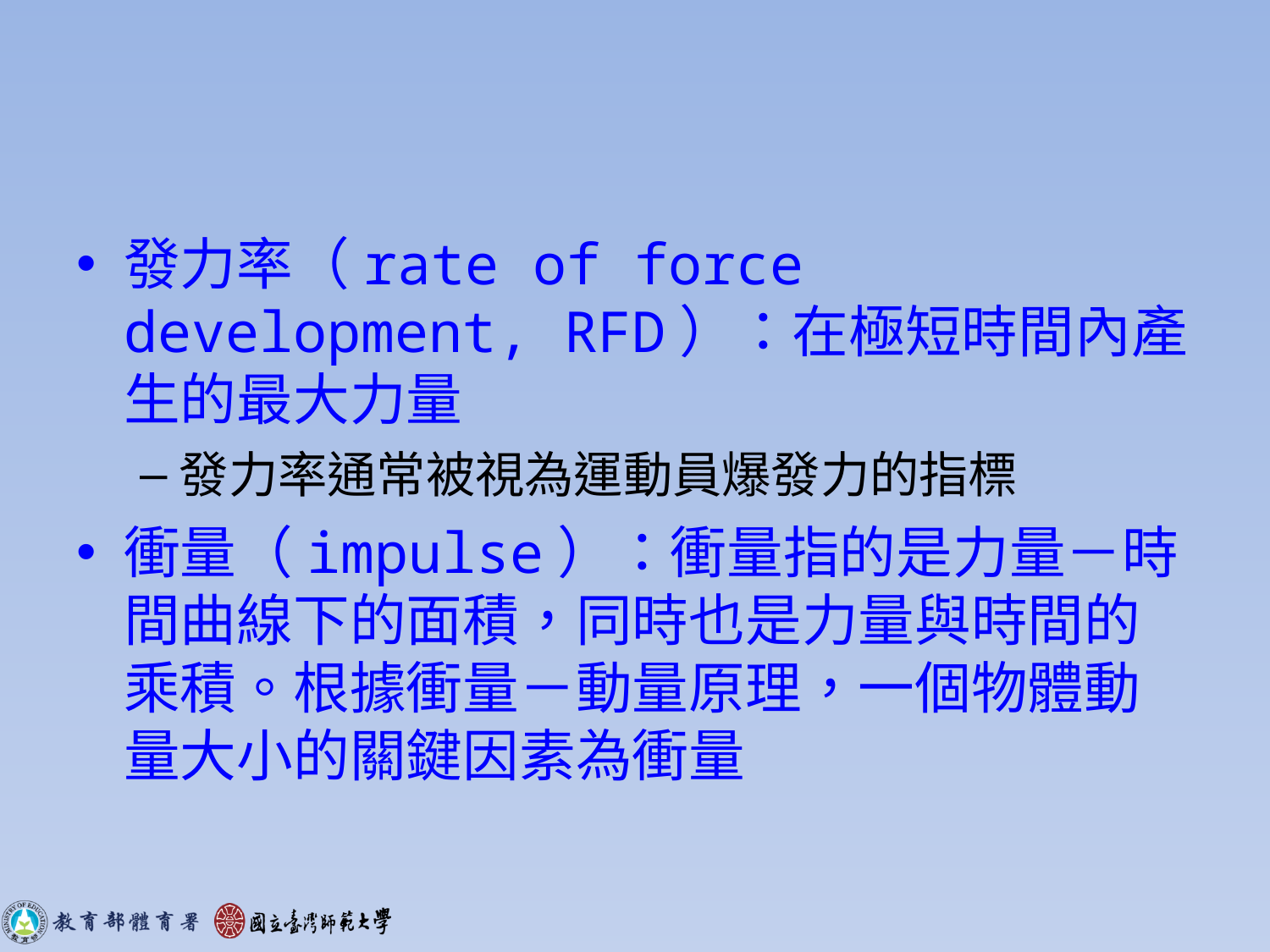

#
發力率（rate of force development, RFD）：在極短時間內產生的最大力量
發力率通常被視為運動員爆發力的指標
衝量（impulse）：衝量指的是力量－時間曲線下的面積，同時也是力量與時間的乘積。根據衝量－動量原理，一個物體動量大小的關鍵因素為衝量